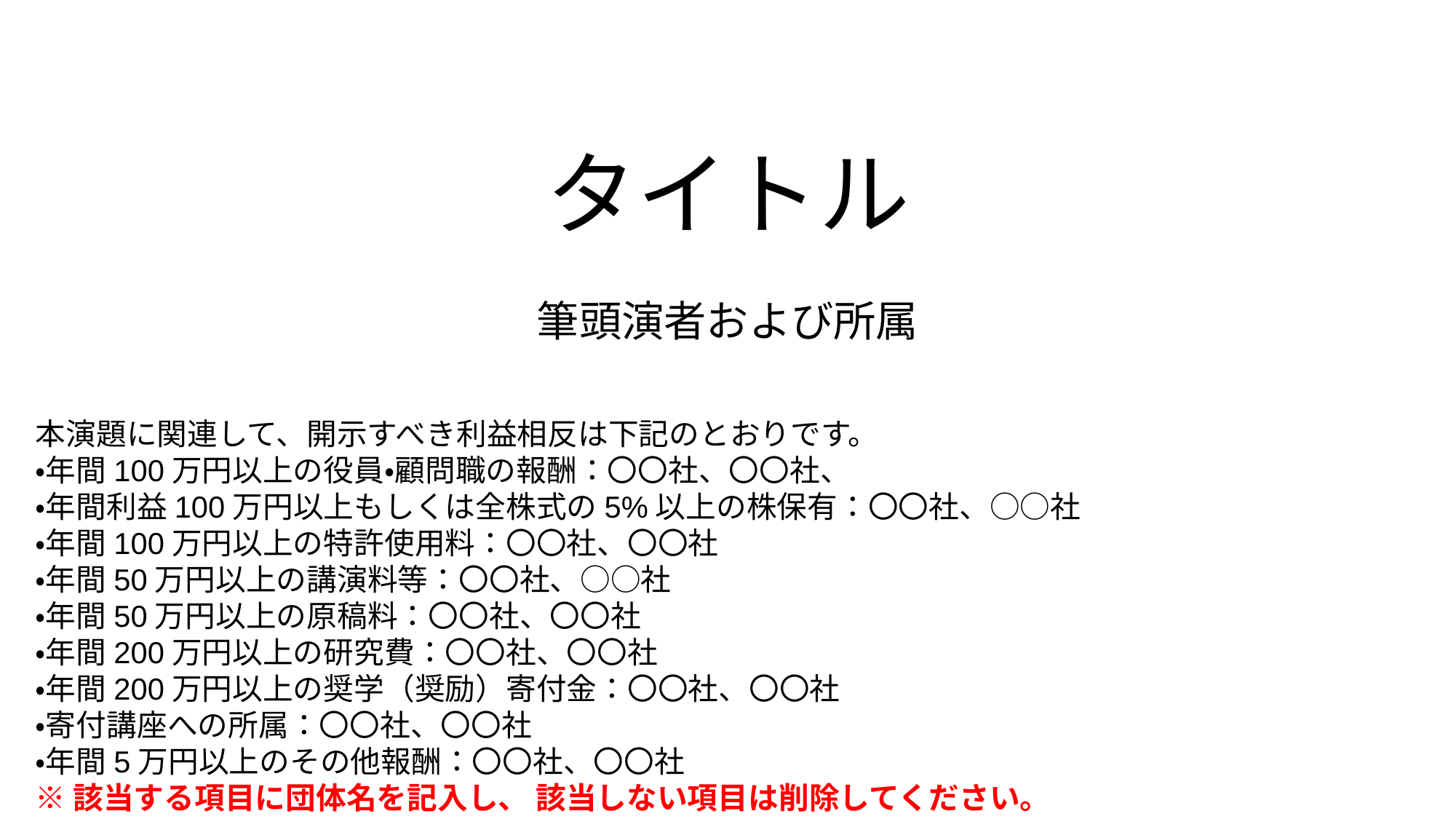

# タイトル
筆頭演者および所属
本演題に関連して、開示すべき利益相反は下記のとおりです。
・年間100万円以上の役員・顧問職の報酬：〇〇社、〇〇社、
・年間利益100万円以上もしくは全株式の5%以上の株保有：〇〇社、○○社
・年間100万円以上の特許使用料：〇〇社、〇〇社
・年間50万円以上の講演料等：〇〇社、○○社
・年間50万円以上の原稿料：〇〇社、〇〇社
・年間200万円以上の研究費：〇〇社、〇〇社
・年間200万円以上の奨学（奨励）寄付金：〇〇社、〇〇社
・寄付講座への所属：〇〇社、〇〇社
・年間5万円以上のその他報酬：〇〇社、〇〇社
※該当する項目に団体名を記入し、 該当しない項目は削除してください。